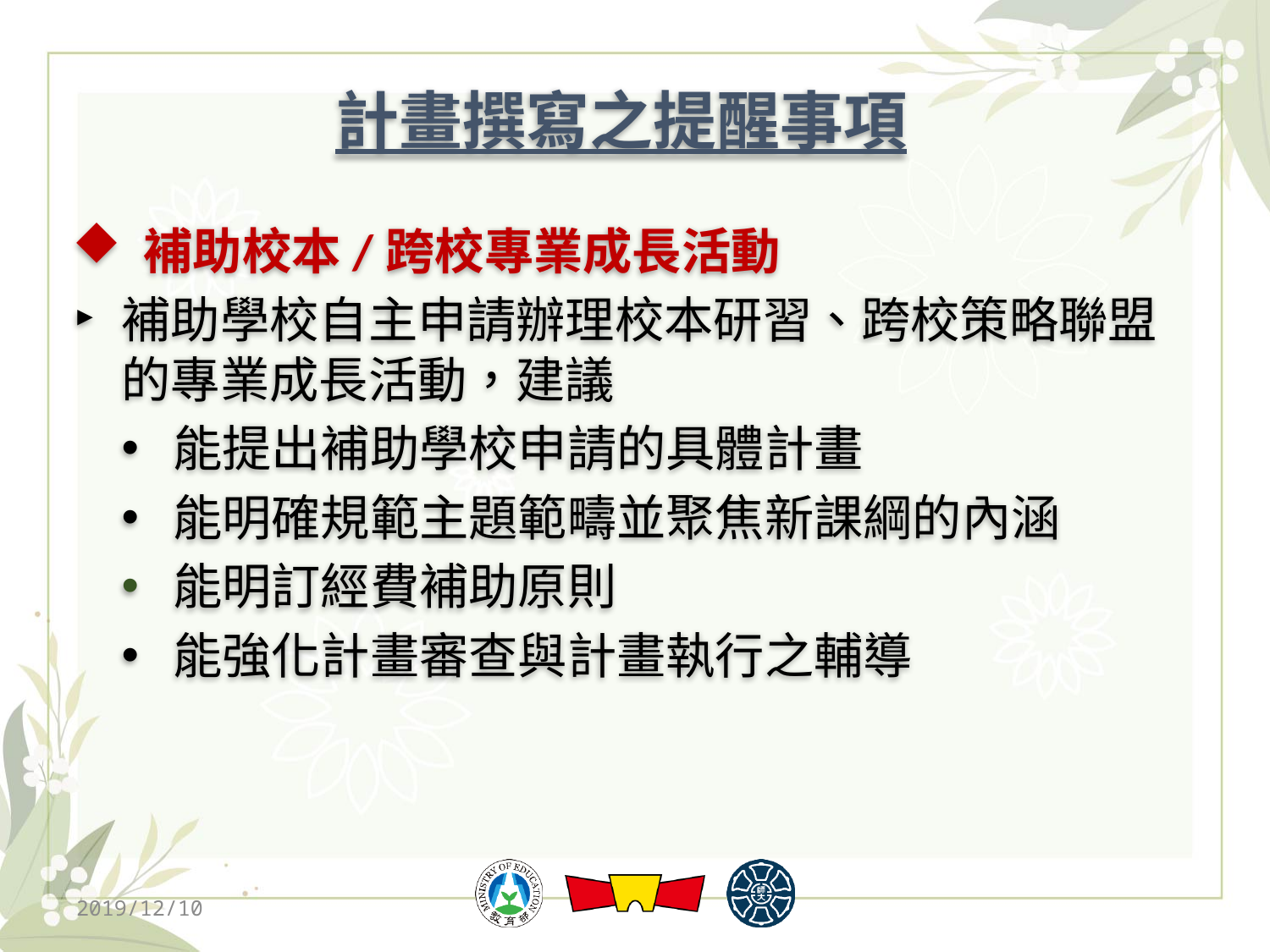

# 計畫撰寫之提醒事項

補助校本/跨校專業成長活動
補助學校自主申請辦理校本研習、跨校策略聯盟的專業成長活動，建議
能提出補助學校申請的具體計畫
能明確規範主題範疇並聚焦新課綱的內涵
能明訂經費補助原則
能強化計畫審查與計畫執行之輔導

2019/12/10